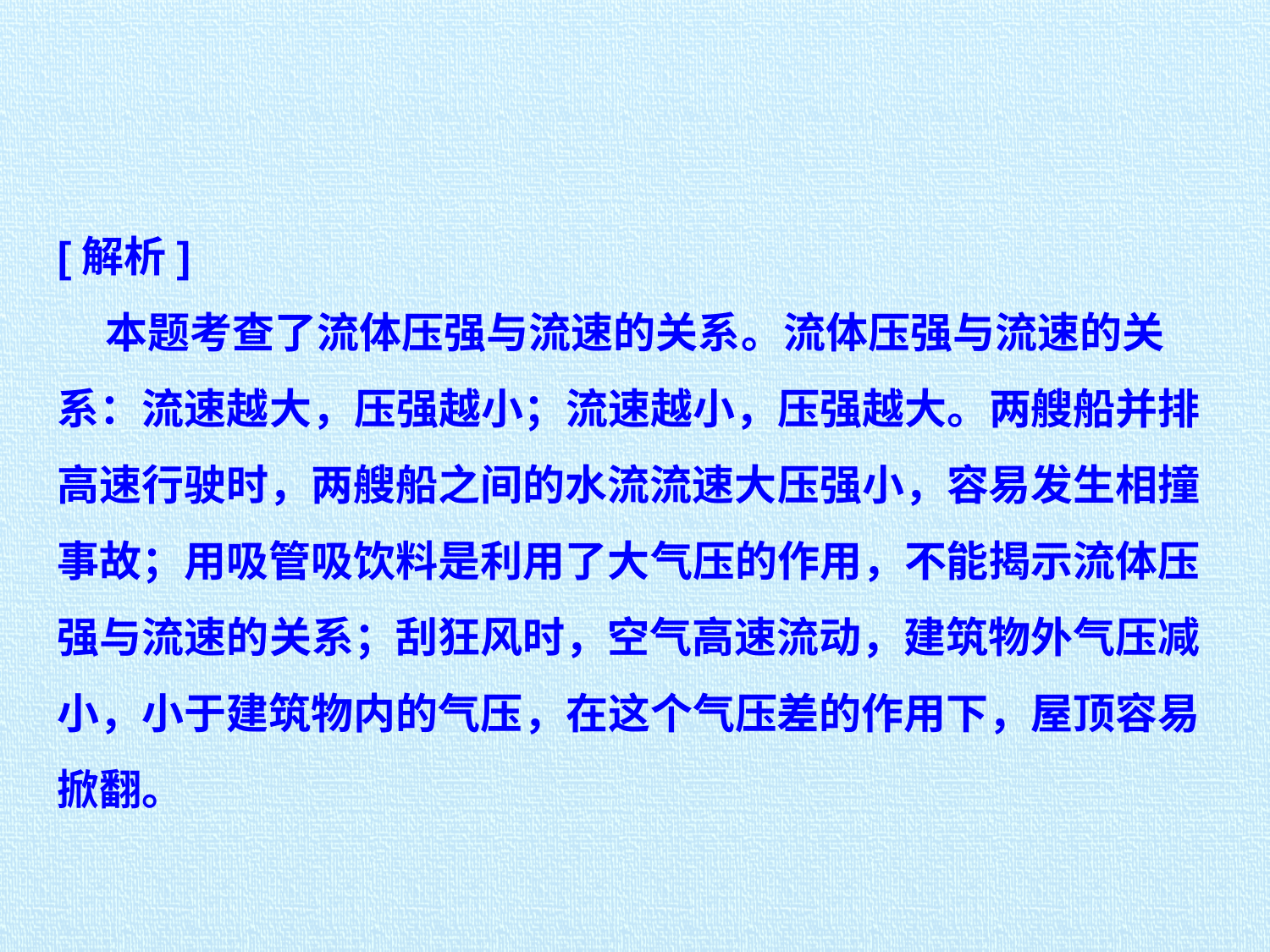

[解析]
    本题考查了流体压强与流速的关系。流体压强与流速的关系：流速越大，压强越小；流速越小，压强越大。两艘船并排高速行驶时，两艘船之间的水流流速大压强小，容易发生相撞事故；用吸管吸饮料是利用了大气压的作用，不能揭示流体压强与流速的关系；刮狂风时，空气高速流动，建筑物外气压减小，小于建筑物内的气压，在这个气压差的作用下，屋顶容易掀翻。